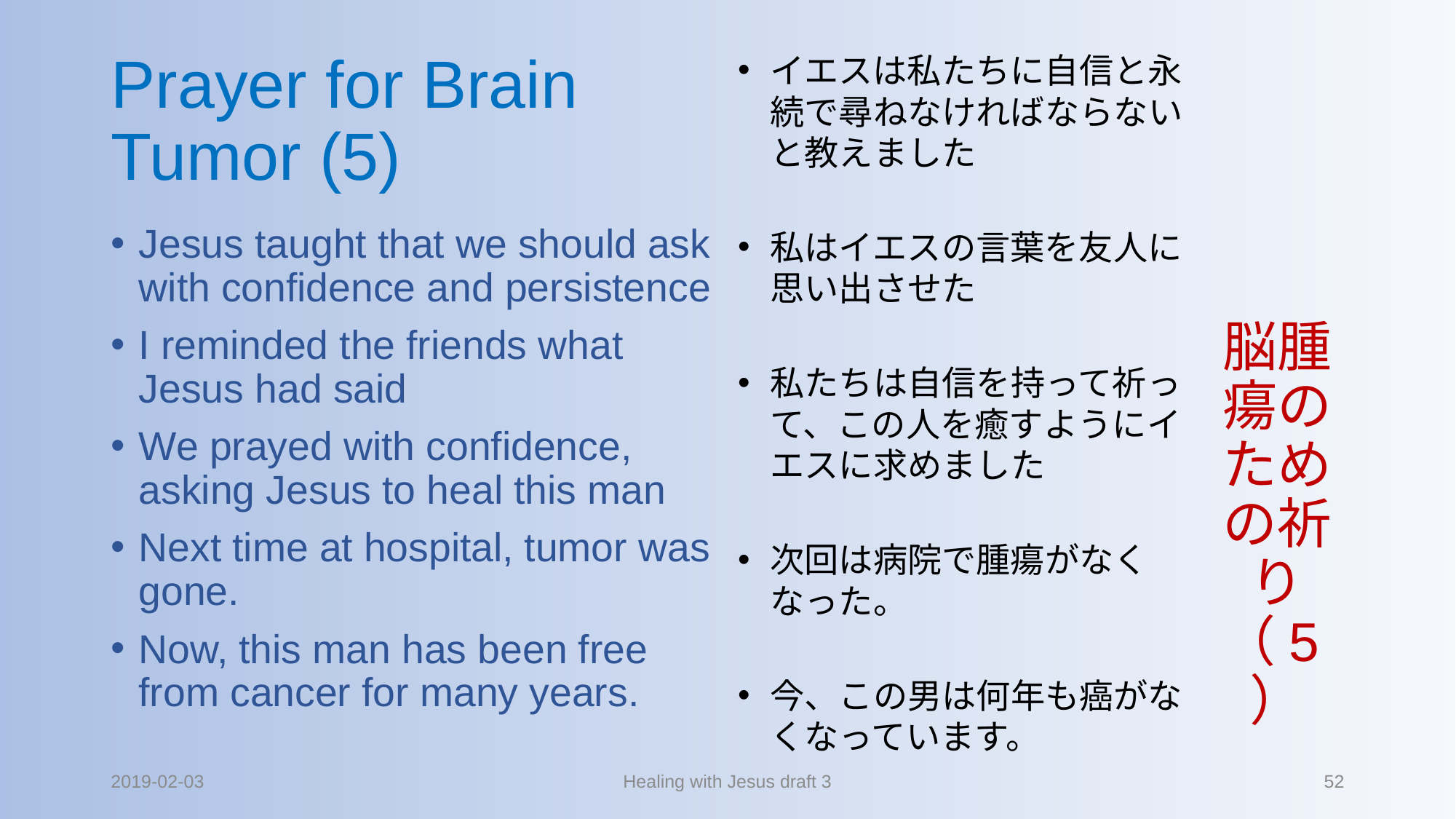

イエスは私たちに自信と永続で尋ねなければならないと教えました
私はイエスの言葉を友人に思い出させた
私たちは自信を持って祈って、この人を癒すようにイエスに求めました
次回は病院で腫瘍がなくなった。
今、この男は何年も癌がなくなっています。
# Prayer for Brain Tumor (5)
脳腫瘍のための祈り（5）
Jesus taught that we should ask with confidence and persistence
I reminded the friends what Jesus had said
We prayed with confidence, asking Jesus to heal this man
Next time at hospital, tumor was gone.
Now, this man has been free from cancer for many years.
2019-02-03
Healing with Jesus draft 3
52